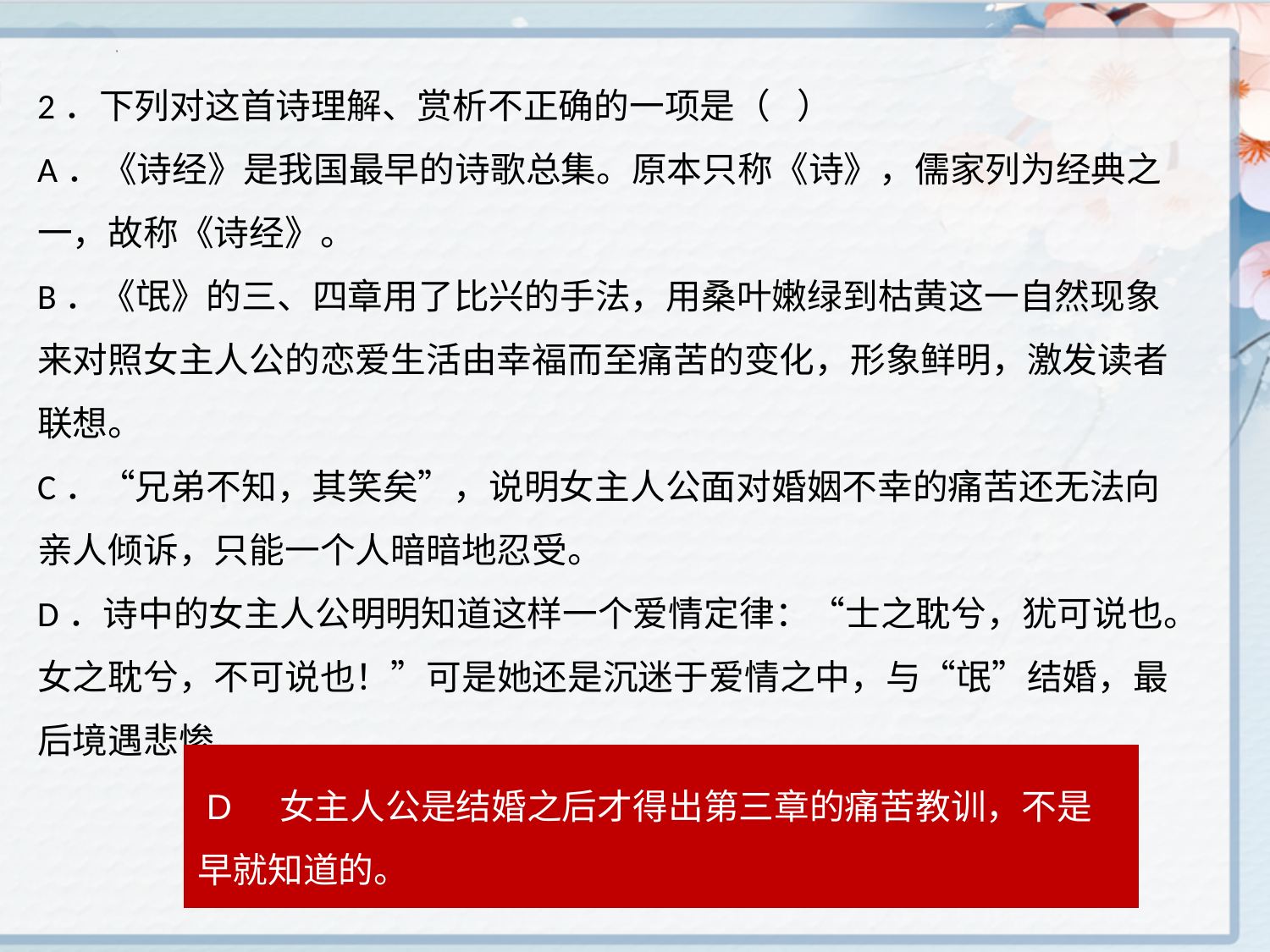

2．下列对这首诗理解、赏析不正确的一项是（   ）
A．《诗经》是我国最早的诗歌总集。原本只称《诗》，儒家列为经典之一，故称《诗经》。
B．《氓》的三、四章用了比兴的手法，用桑叶嫩绿到枯黄这一自然现象来对照女主人公的恋爱生活由幸福而至痛苦的变化，形象鲜明，激发读者联想。
C．“兄弟不知，其笑矣”，说明女主人公面对婚姻不幸的痛苦还无法向亲人倾诉，只能一个人暗暗地忍受。
D．诗中的女主人公明明知道这样一个爱情定律：“士之耽兮，犹可说也。女之耽兮，不可说也！”可是她还是沉迷于爱情之中，与“氓”结婚，最后境遇悲惨。
 D    女主人公是结婚之后才得出第三章的痛苦教训，不是早就知道的。